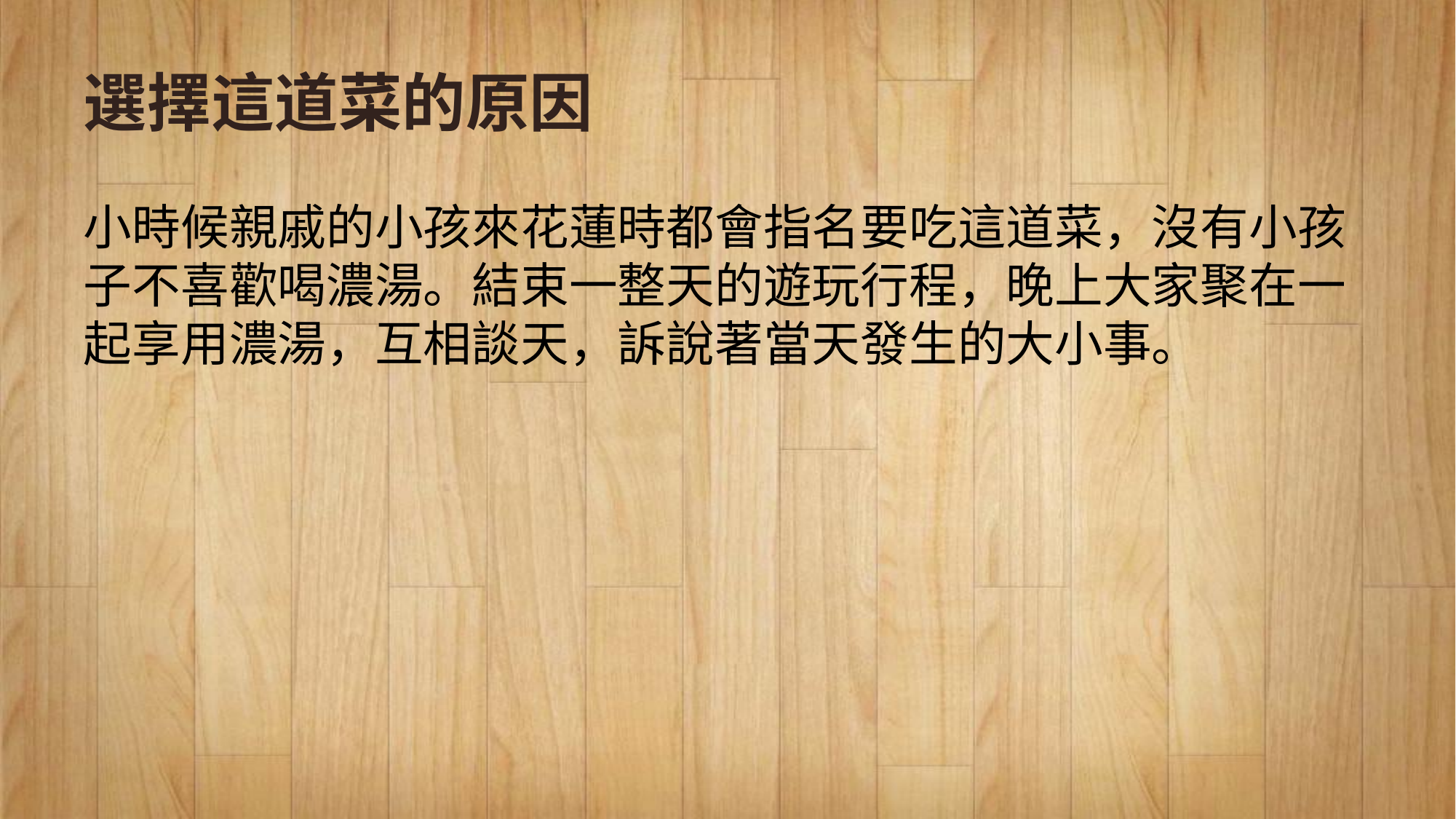

# 選擇這道菜的原因
小時候親戚的小孩來花蓮時都會指名要吃這道菜，沒有小孩子不喜歡喝濃湯。結束一整天的遊玩行程，晚上大家聚在一起享用濃湯，互相談天，訴說著當天發生的大小事。